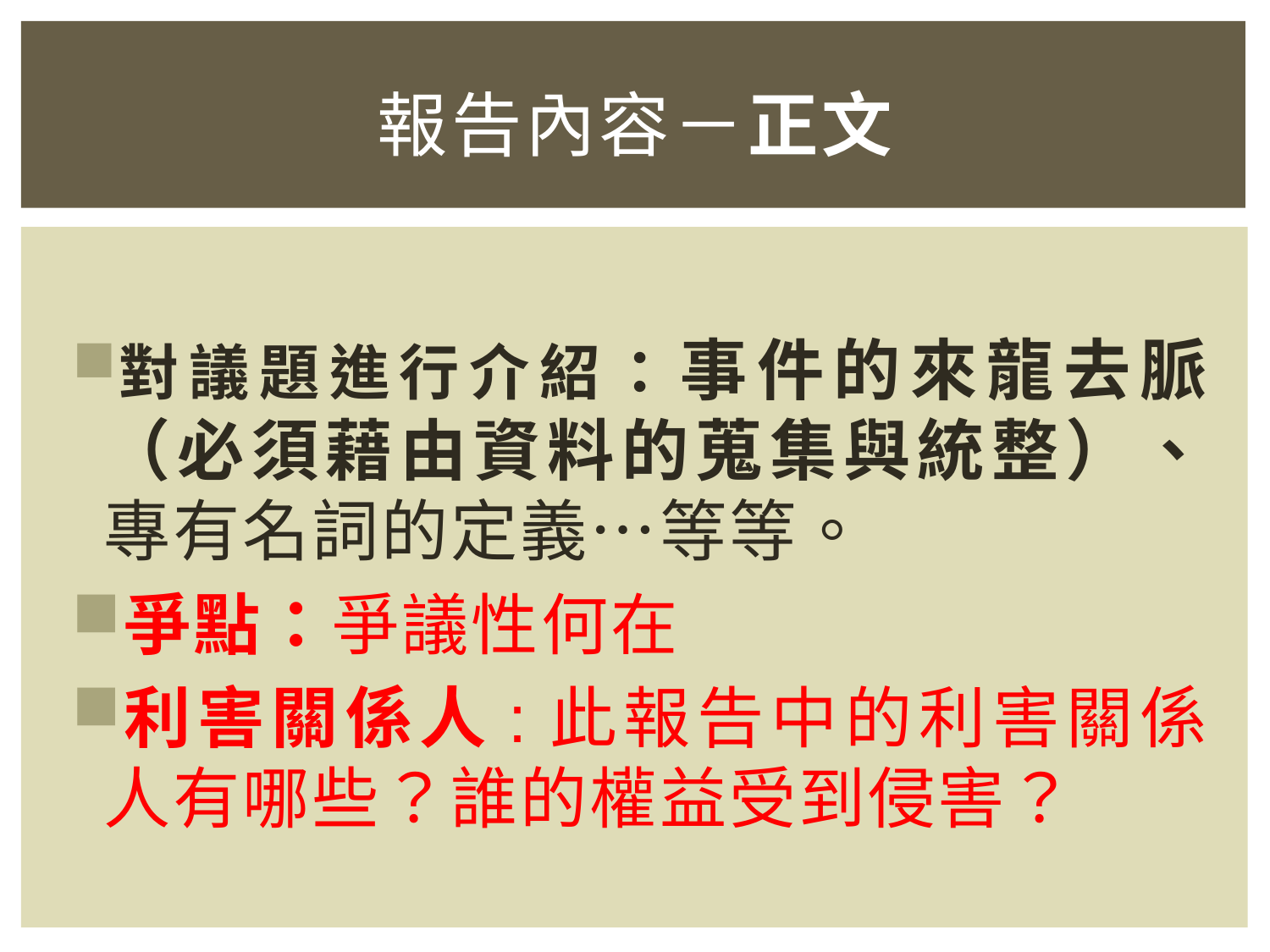

# 報告內容－正文

對議題進行介紹：事件的來龍去脈（必須藉由資料的蒐集與統整）、專有名詞的定義…等等。
爭點：爭議性何在
利害關係人:此報告中的利害關係人有哪些？誰的權益受到侵害？